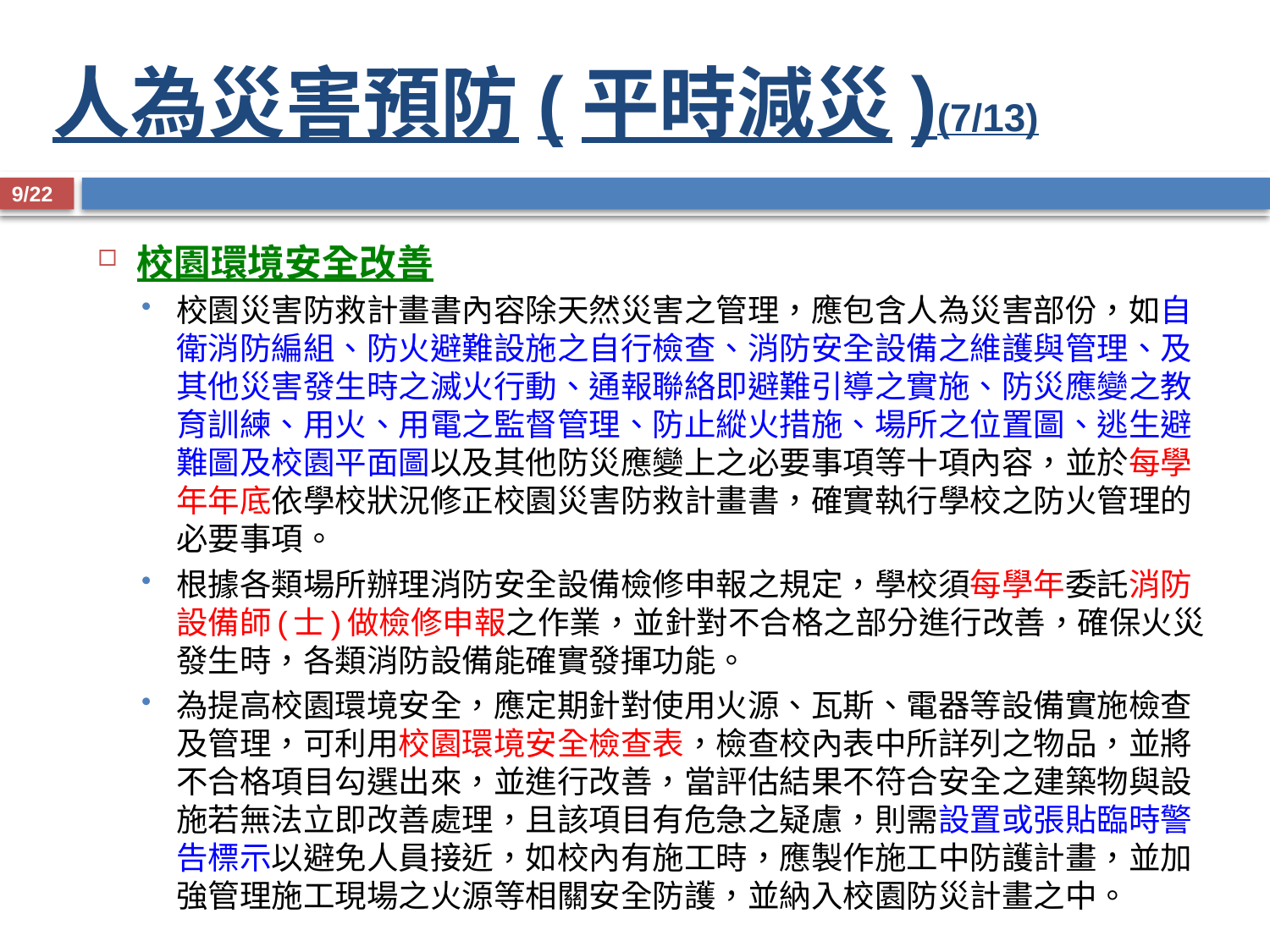

# 人為災害預防(平時減災)(7/13)
9/22
校園環境安全改善
校園災害防救計畫書內容除天然災害之管理，應包含人為災害部份，如自衛消防編組、防火避難設施之自行檢查、消防安全設備之維護與管理、及其他災害發生時之滅火行動、通報聯絡即避難引導之實施、防災應變之教育訓練、用火、用電之監督管理、防止縱火措施、場所之位置圖、逃生避難圖及校園平面圖以及其他防災應變上之必要事項等十項內容，並於每學年年底依學校狀況修正校園災害防救計畫書，確實執行學校之防火管理的必要事項。
根據各類場所辦理消防安全設備檢修申報之規定，學校須每學年委託消防設備師(士)做檢修申報之作業，並針對不合格之部分進行改善，確保火災發生時，各類消防設備能確實發揮功能。
為提高校園環境安全，應定期針對使用火源、瓦斯、電器等設備實施檢查及管理，可利用校園環境安全檢查表，檢查校內表中所詳列之物品，並將不合格項目勾選出來，並進行改善，當評估結果不符合安全之建築物與設施若無法立即改善處理，且該項目有危急之疑慮，則需設置或張貼臨時警告標示以避免人員接近，如校內有施工時，應製作施工中防護計畫，並加強管理施工現場之火源等相關安全防護，並納入校園防災計畫之中。